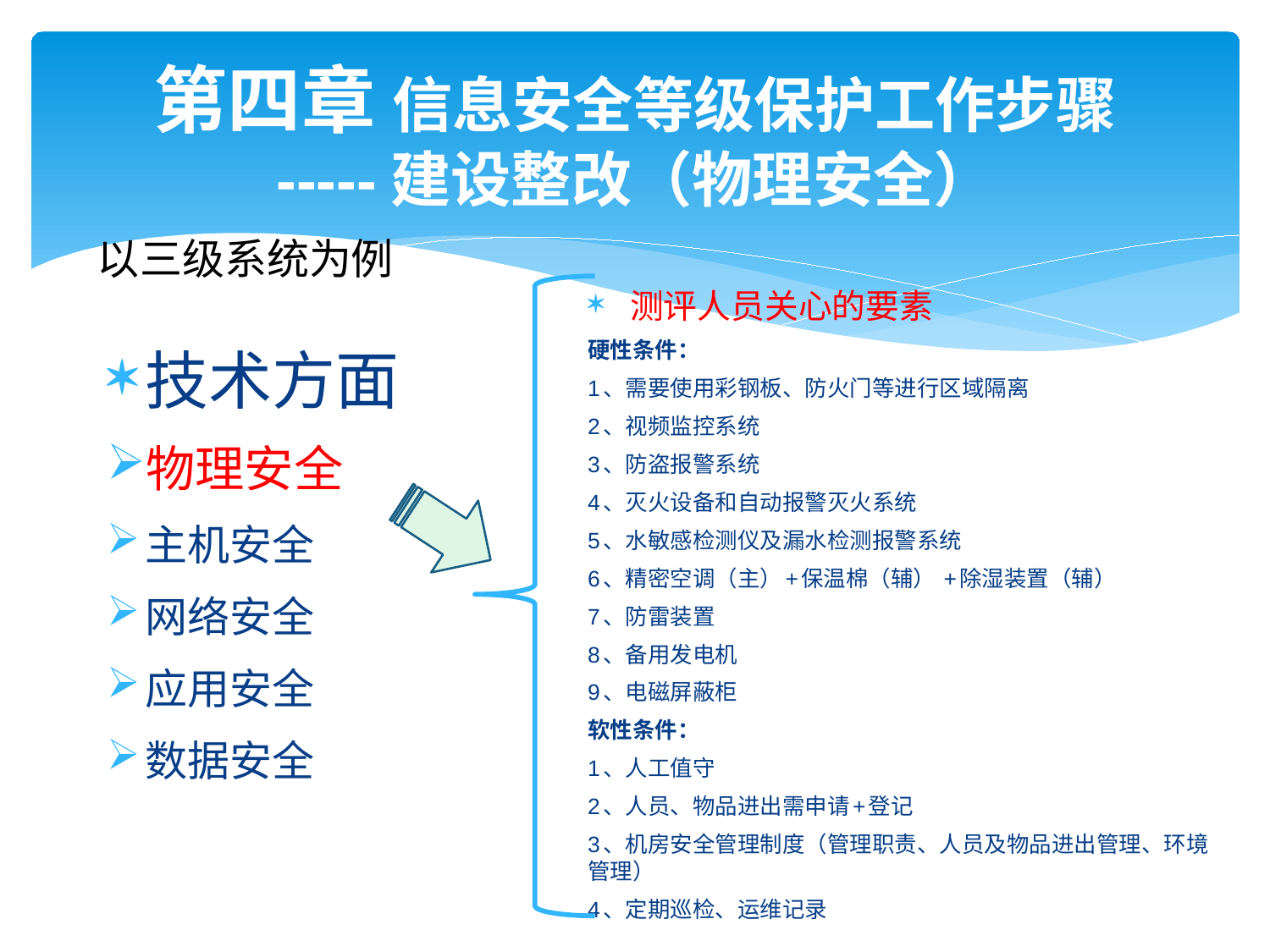

# 第四章 信息安全等级保护工作步骤 -----建设整改（物理安全）
以三级系统为例

测评人员关心的要素
硬性条件：
1、需要使用彩钢板、防火门等进行区域隔离
2、视频监控系统
3、防盗报警系统
4、灭火设备和自动报警灭火系统
5、水敏感检测仪及漏水检测报警系统
6、精密空调（主）+保温棉（辅） +除湿装置（辅）
7、防雷装置
8、备用发电机
9、电磁屏蔽柜
软性条件：
1、人工值守
2、人员、物品进出需申请+登记
3、机房安全管理制度（管理职责、人员及物品进出管理、环境管理）
4、定期巡检、运维记录

技术方面
物理安全
主机安全
网络安全
应用安全
数据安全